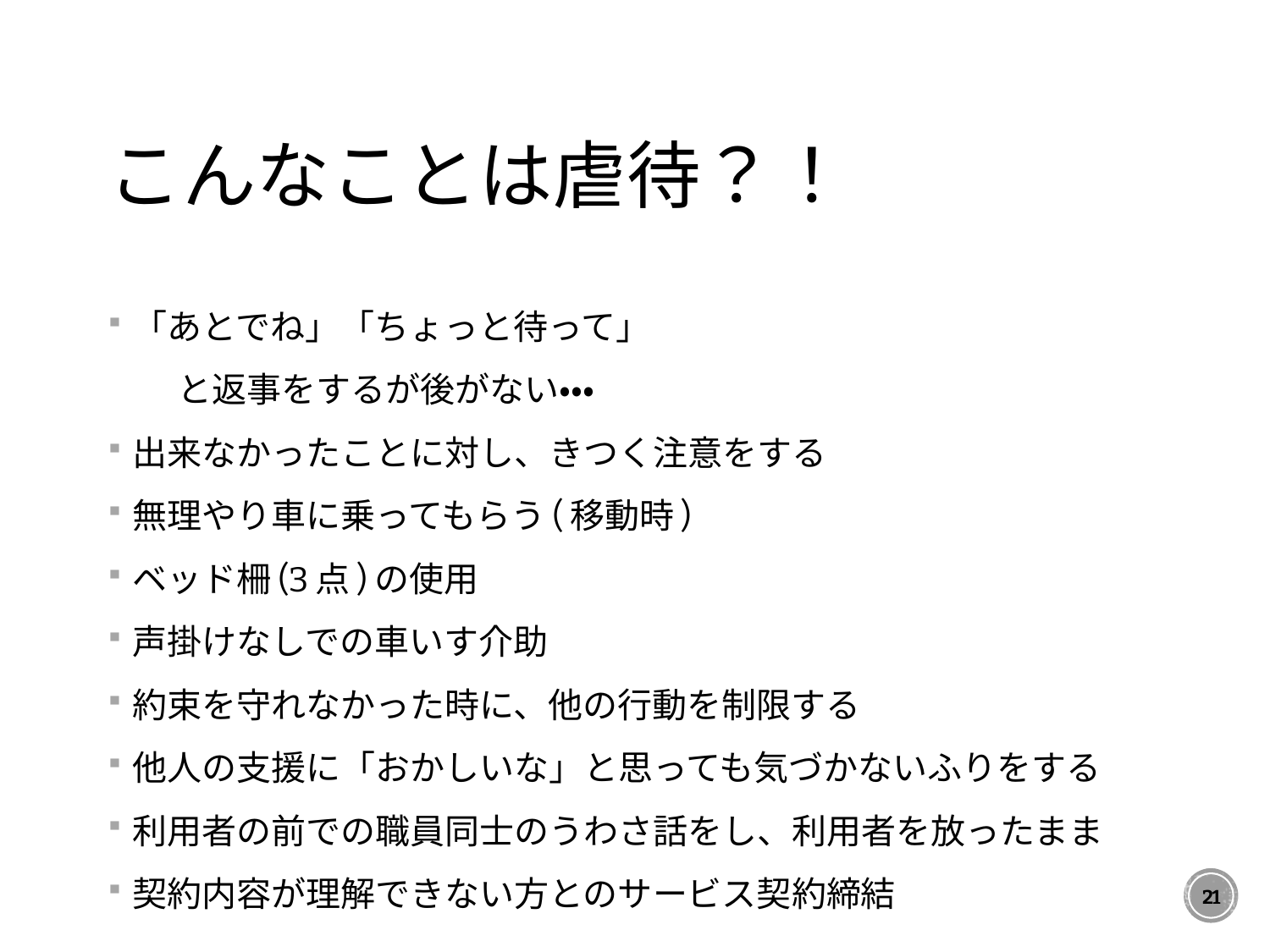

# こんなことは虐待？！
「あとでね」「ちょっと待って」
　　と返事をするが後がない・・・
出来なかったことに対し、きつく注意をする
無理やり車に乗ってもらう(移動時)
ベッド柵(3点)の使用
声掛けなしでの車いす介助
約束を守れなかった時に、他の行動を制限する
他人の支援に「おかしいな」と思っても気づかないふりをする
利用者の前での職員同士のうわさ話をし、利用者を放ったまま
契約内容が理解できない方とのサービス契約締結
21